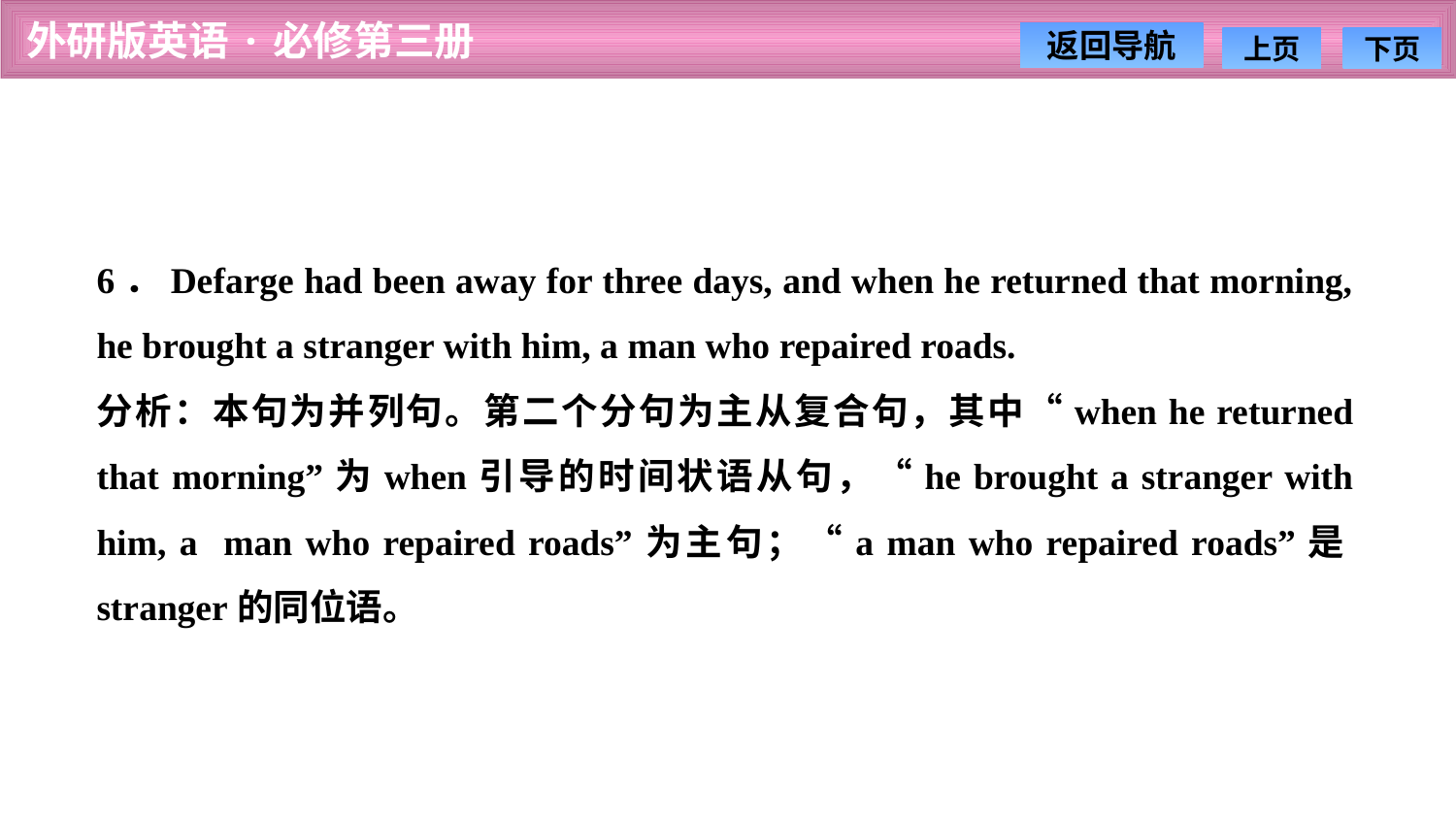

6．Defarge had been away for three days, and when he returned that morning, he brought a stranger with him, a man who repaired roads.
分析：本句为并列句。第二个分句为主从复合句，其中“when he returned that morning”为when引导的时间状语从句，“he brought a stranger with him, a  man who repaired roads”为主句；“a man who repaired roads”是stranger的同位语。